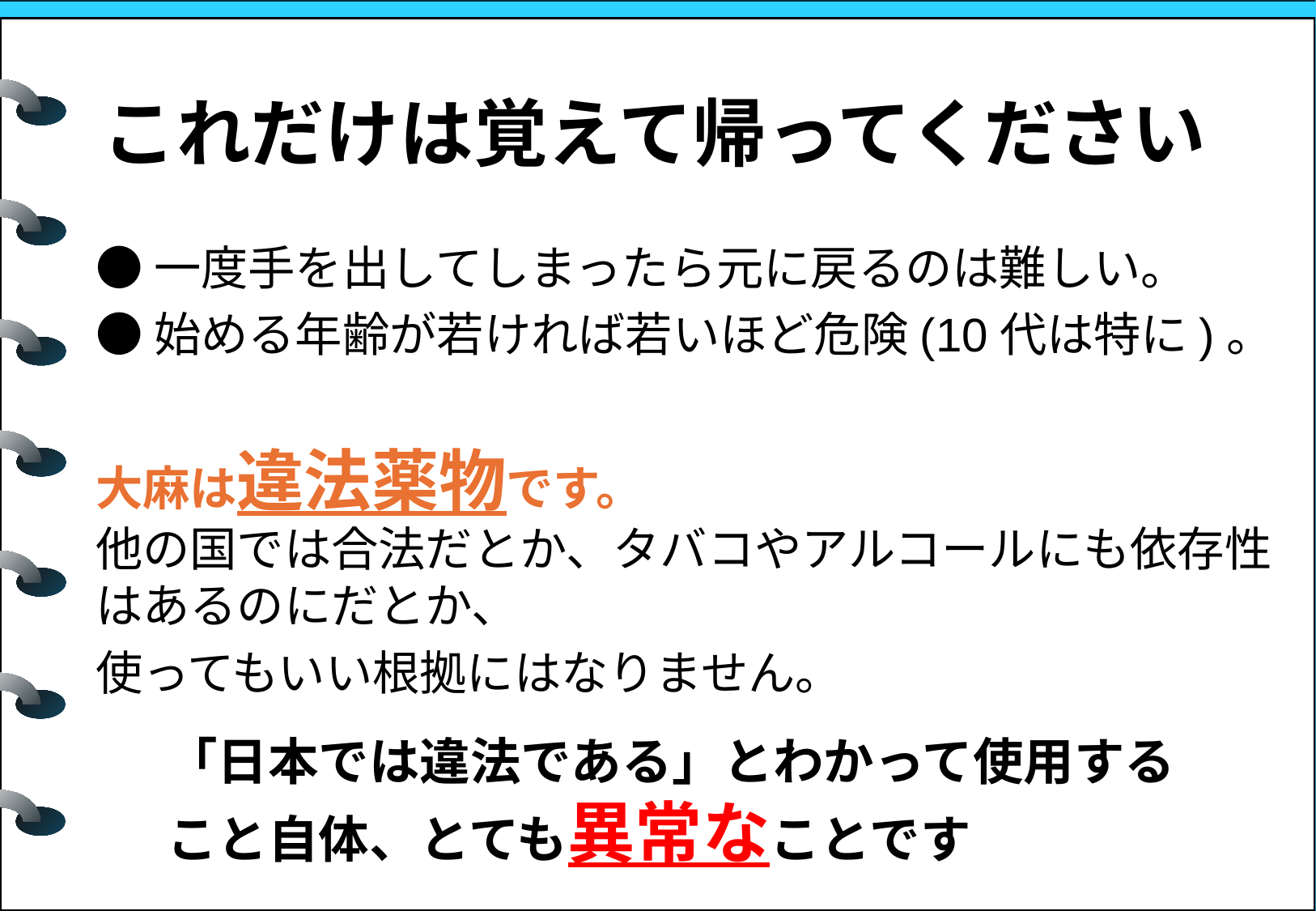

# これだけは覚えて帰ってください
●一度手を出してしまったら元に戻るのは難しい。
●始める年齢が若ければ若いほど危険(10代は特に)。

大麻は違法薬物です。
他の国では合法だとか、タバコやアルコールにも依存性はあるのにだとか、
使ってもいい根拠にはなりません。
「日本では違法である」とわかって使用すること自体、とても異常なことです。